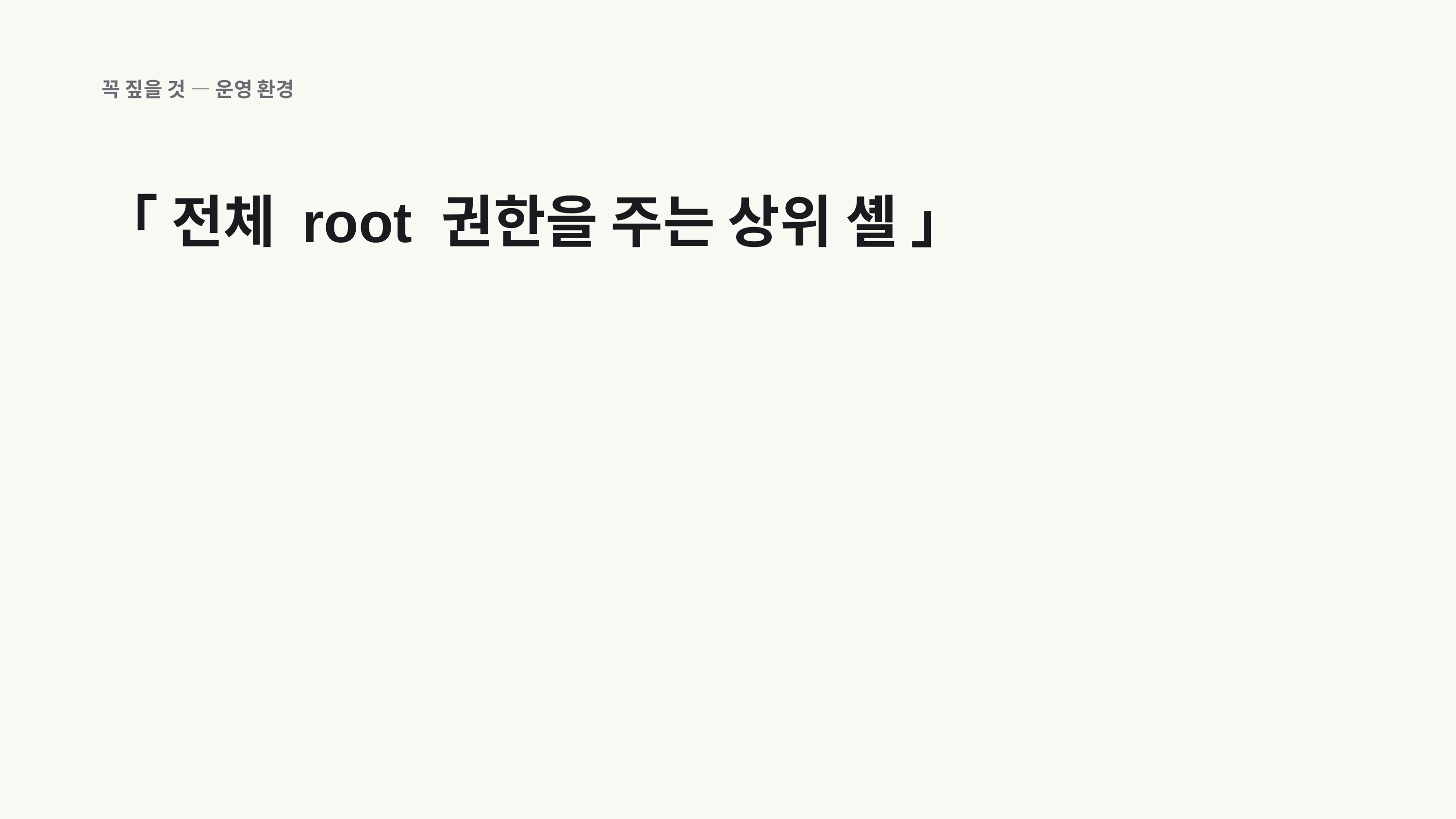

꼭 짚을 것 — 운영 환경
「 전체 root 권한을 주는 상위 셸 」